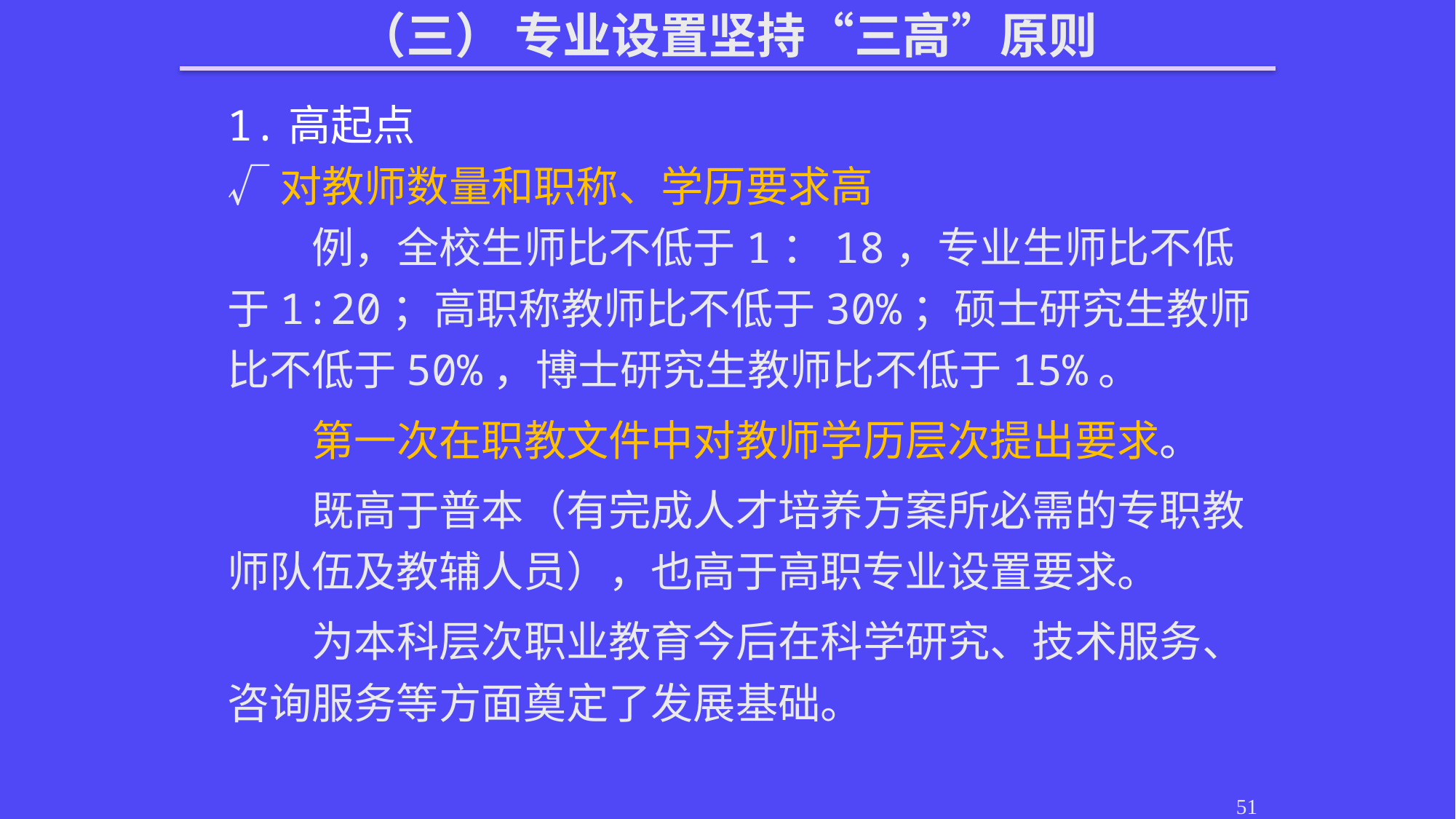

（三） 专业设置坚持“三高”原则
1.高起点
√对教师数量和职称、学历要求高
例，全校生师比不低于1：18，专业生师比不低于1:20；高职称教师比不低于30%；硕士研究生教师比不低于50%，博士研究生教师比不低于15%。
第一次在职教文件中对教师学历层次提出要求。
既高于普本（有完成人才培养方案所必需的专职教师队伍及教辅人员），也高于高职专业设置要求。
为本科层次职业教育今后在科学研究、技术服务、咨询服务等方面奠定了发展基础。

51